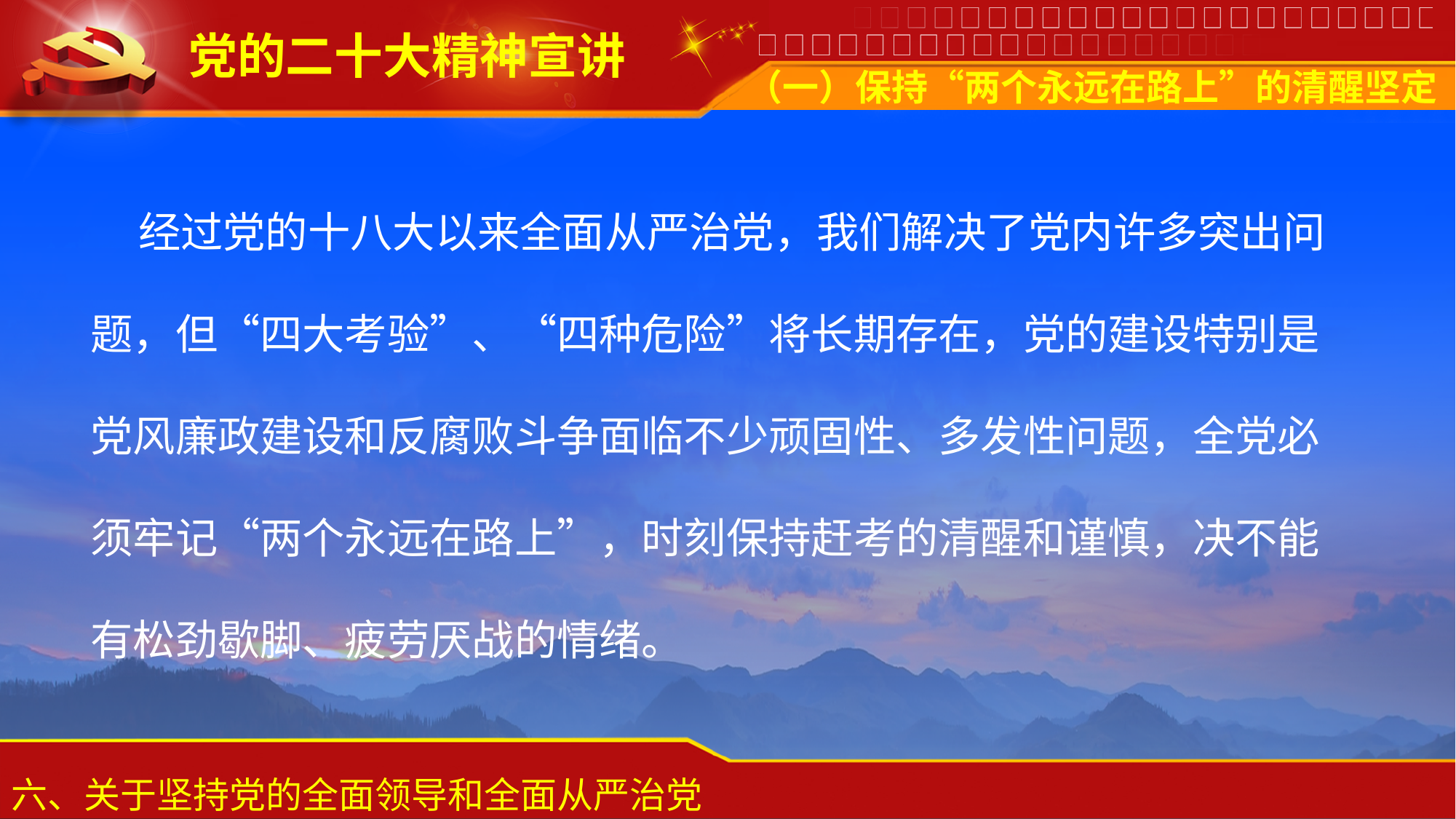

党的二十大精神宣讲
（一）保持“两个永远在路上”的清醒坚定
    经过党的十八大以来全面从严治党，我们解决了党内许多突出问题，但“四大考验”、“四种危险”将长期存在，党的建设特别是党风廉政建设和反腐败斗争面临不少顽固性、多发性问题，全党必须牢记“两个永远在路上”，时刻保持赶考的清醒和谨慎，决不能有松劲歇脚、疲劳厌战的情绪。
六、关于坚持党的全面领导和全面从严治党